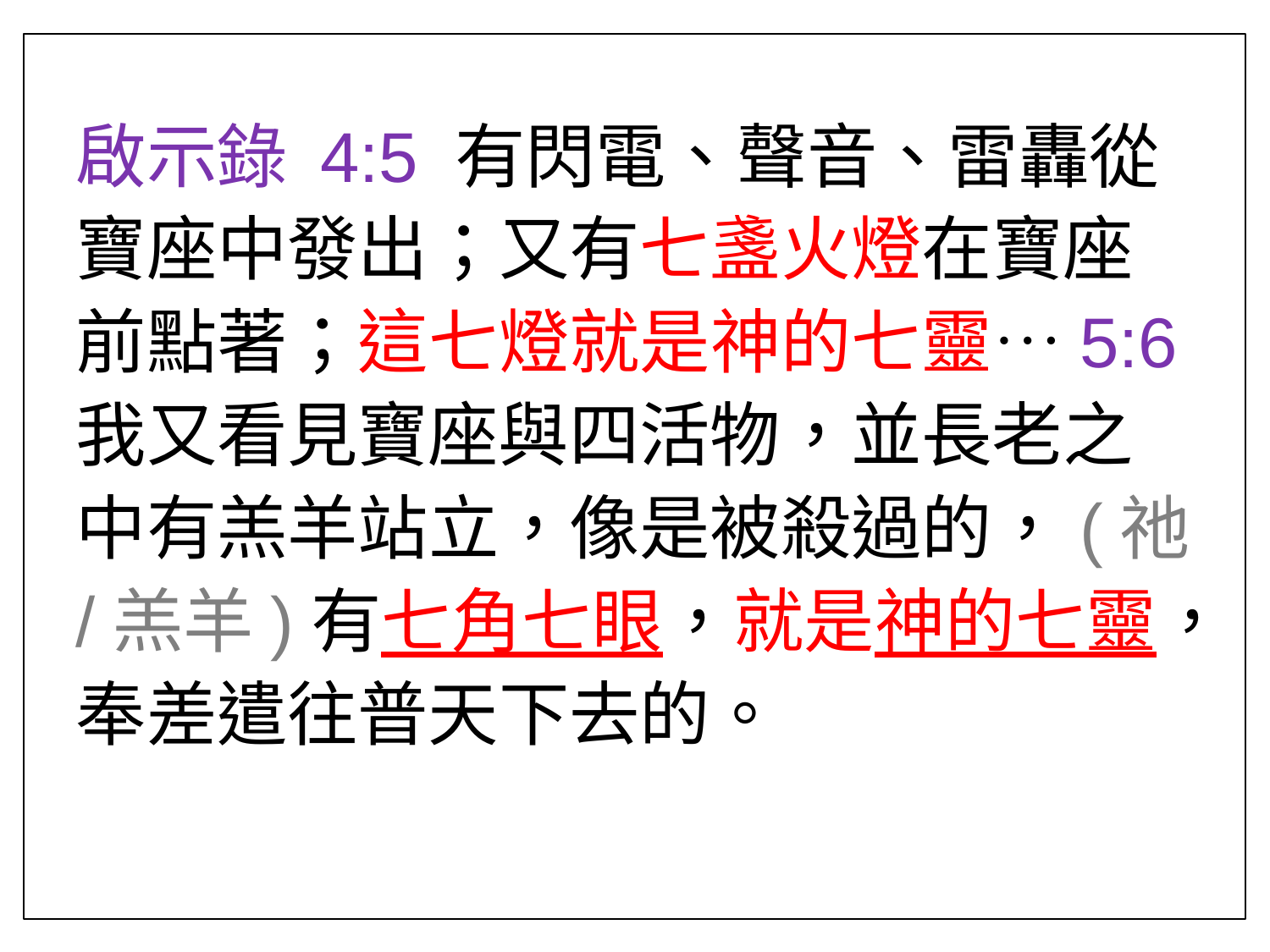

啟示錄 4:5 有閃電、聲音、雷轟從寶座中發出；又有七盞火燈在寶座前點著；這七燈就是神的七靈…5:6 我又看見寶座與四活物，並長老之中有羔羊站立，像是被殺過的，(祂/羔羊)有七角七眼，就是神的七靈，奉差遣往普天下去的。